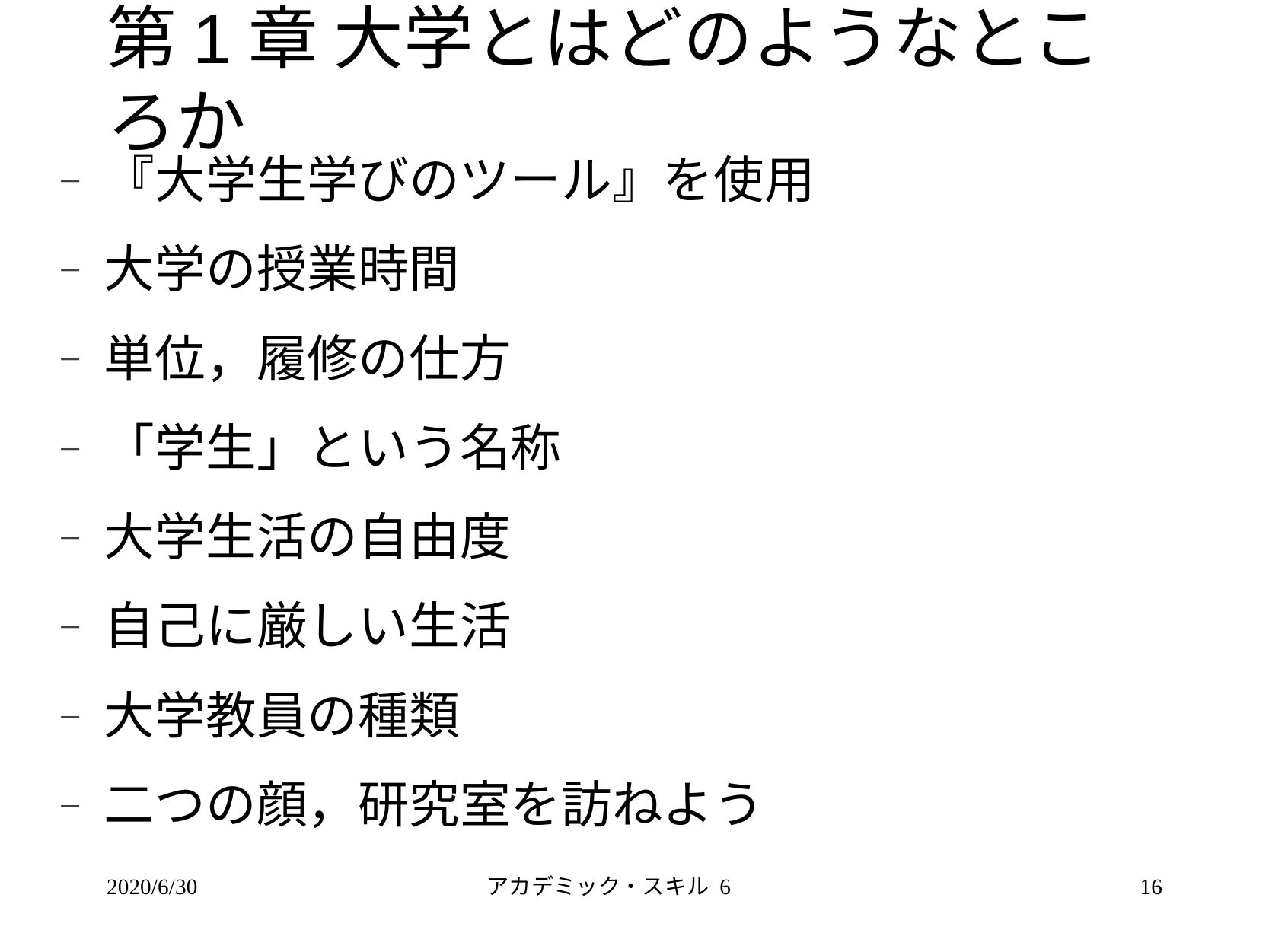

# 第1章 大学とはどのようなところか
『大学生学びのツール』を使用
大学の授業時間
単位，履修の仕方
「学生」という名称
大学生活の自由度
自己に厳しい生活
大学教員の種類
二つの顔，研究室を訪ねよう
2020/6/30
アカデミック・スキル 6
16